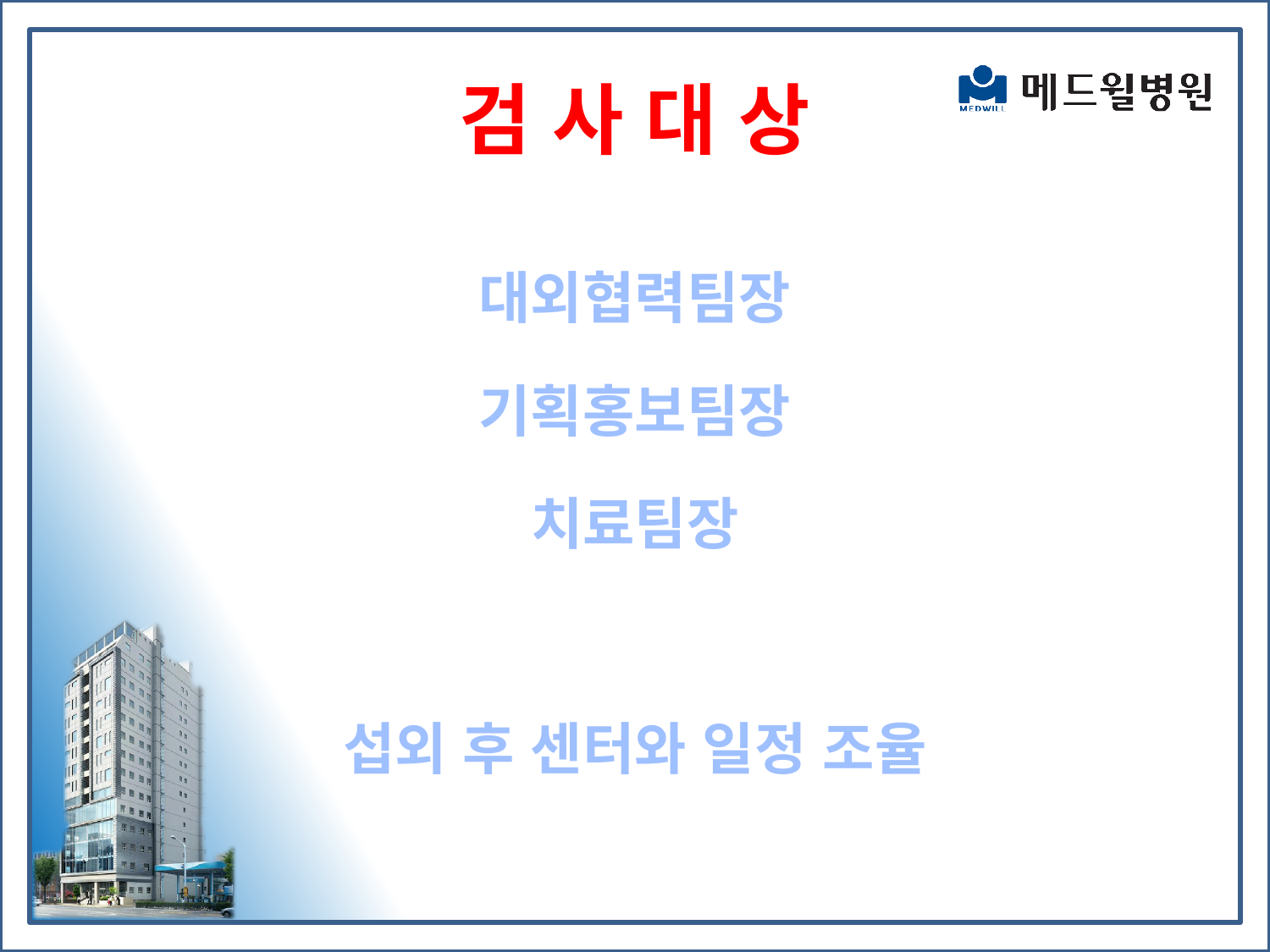

# 검 사 대 상
대외협력팀장
기획홍보팀장
치료팀장

섭외 후 센터와 일정 조율